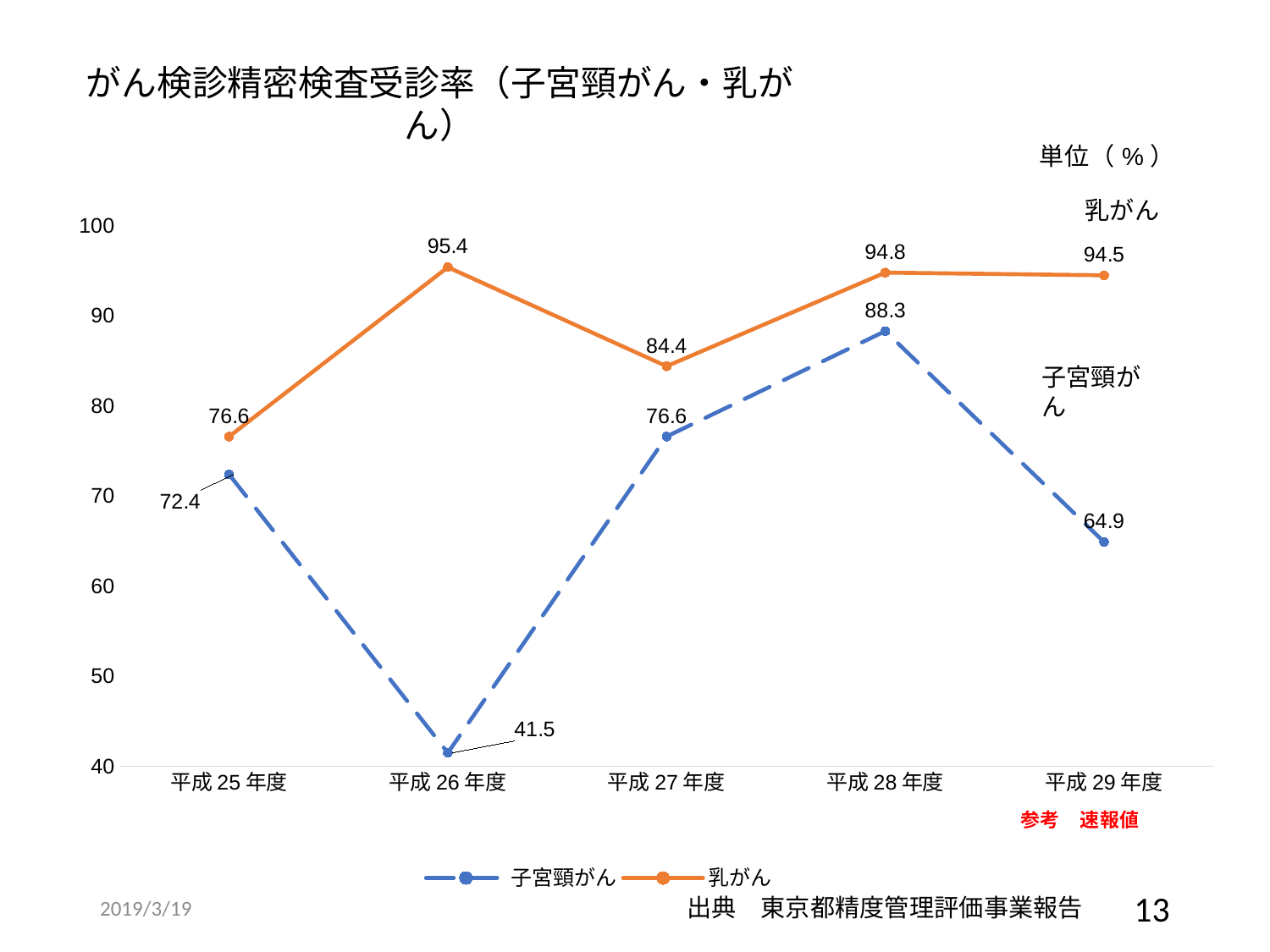

がん検診精密検査受診率（子宮頸がん・乳がん）

### Chart

| Category | 子宮頸がん | 乳がん |
|---|---|---|
| 平成25年度 | 72.4 | 76.6 |
| 平成26年度 | 41.5 | 95.4 |
| 平成27年度 | 76.6 | 84.4 |
| 平成28年度 | 88.3 | 94.8 |
| 平成29年度 | 64.9 | 94.5 |
乳がん
子宮頸がん
2019/3/19
13
出典　東京都精度管理評価事業報告